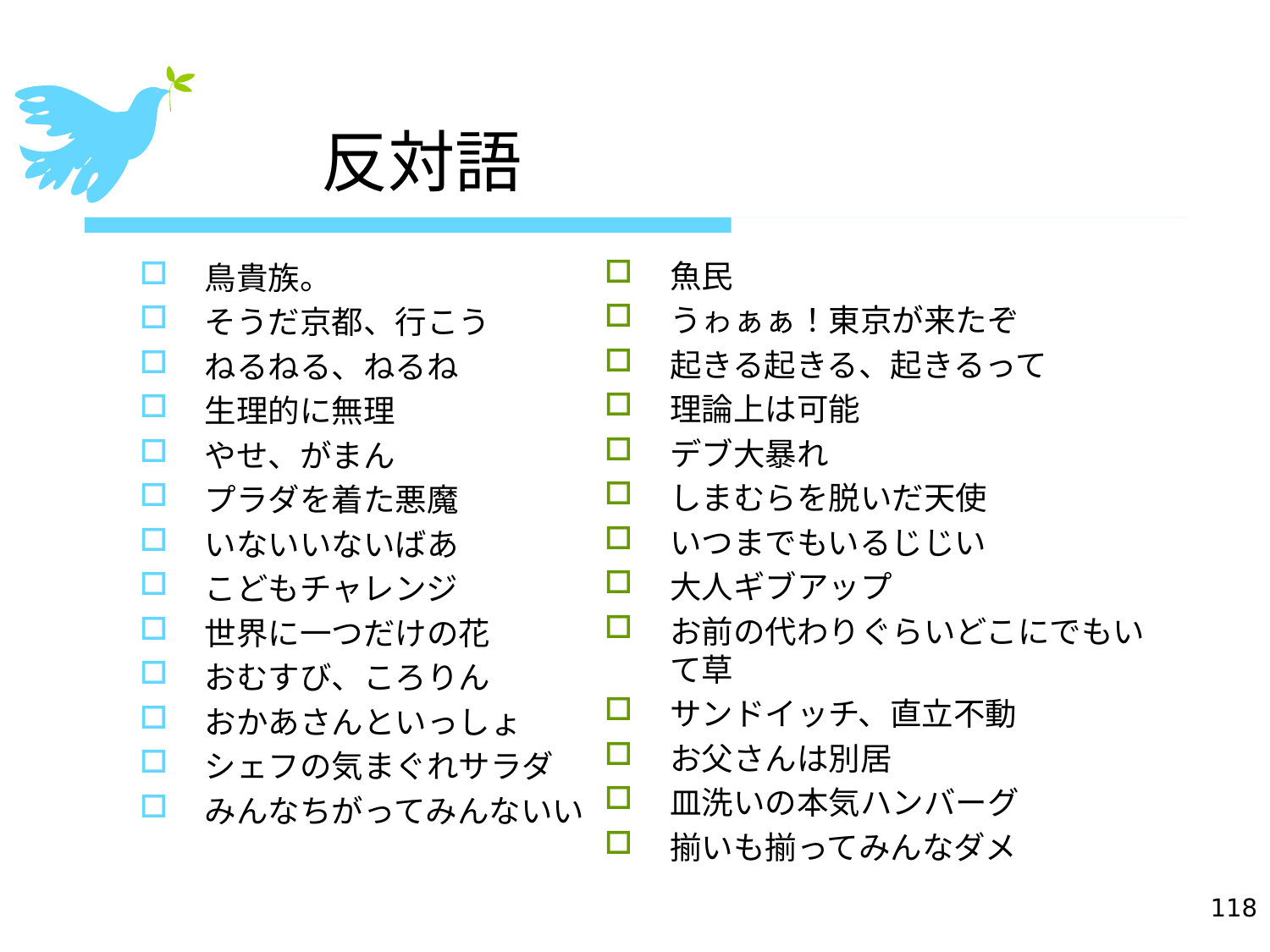

# 反対語
魚民
うゎぁぁ！東京が来たぞ
起きる起きる、起きるって
理論上は可能
デブ大暴れ
しまむらを脱いだ天使
いつまでもいるじじい
大人ギブアップ
お前の代わりぐらいどこにでもいて草
サンドイッチ、直立不動
お父さんは別居
皿洗いの本気ハンバーグ
揃いも揃ってみんなダメ
鳥貴族。
そうだ京都、行こう
ねるねる、ねるね
生理的に無理
やせ、がまん
プラダを着た悪魔
いないいないばあ
こどもチャレンジ
世界に一つだけの花
おむすび、ころりん
おかあさんといっしょ
シェフの気まぐれサラダ
みんなちがってみんないい
118